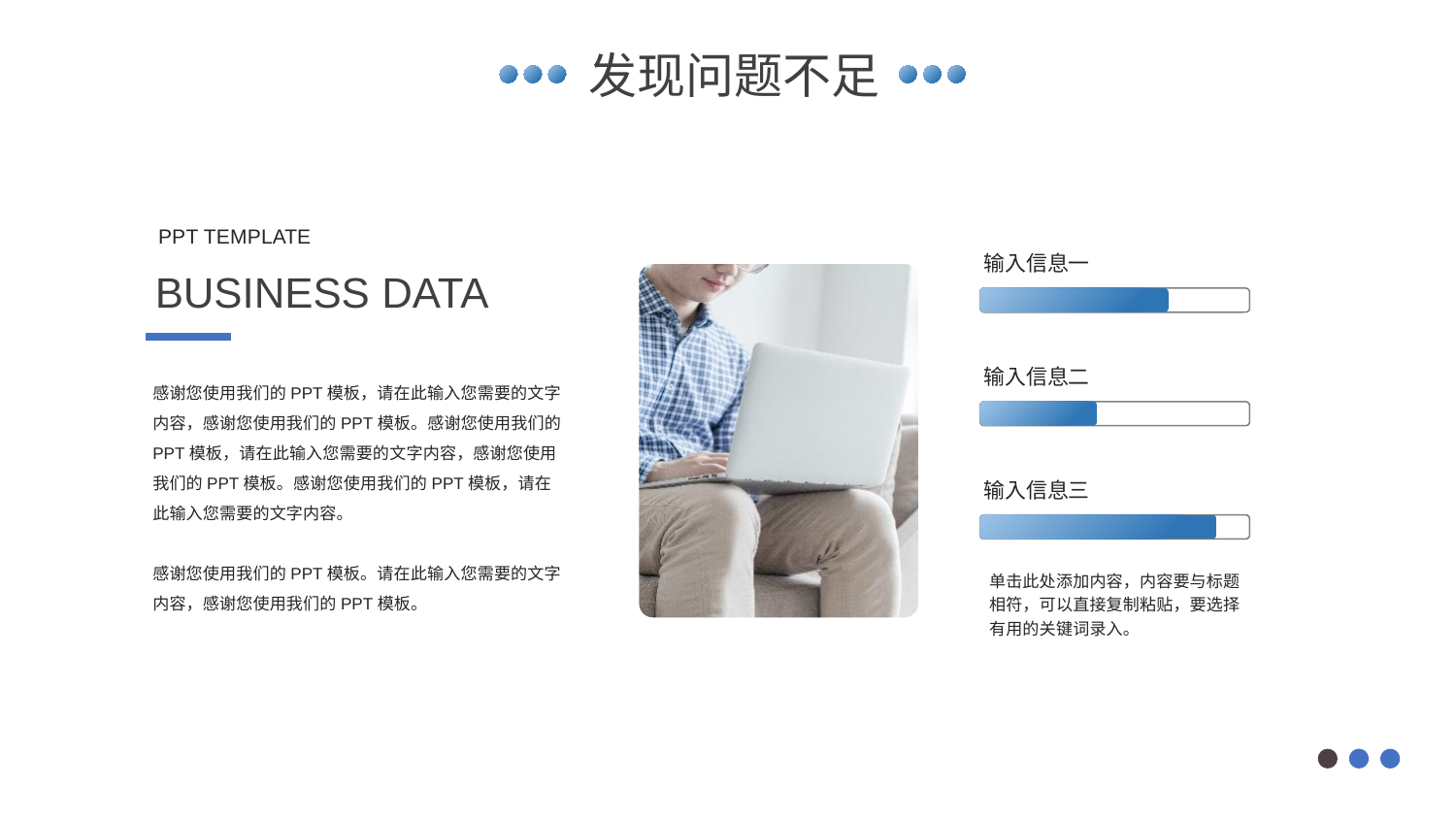

发现问题不足

PPT TEMPLATE
输入信息一
BUSINESS DATA

输入信息二
感谢您使用我们的PPT模板，请在此输入您需要的文字内容，感谢您使用我们的PPT模板。感谢您使用我们的PPT模板，请在此输入您需要的文字内容，感谢您使用我们的PPT模板。感谢您使用我们的PPT模板，请在此输入您需要的文字内容。

感谢您使用我们的PPT模板。请在此输入您需要的文字内容，感谢您使用我们的PPT模板。

输入信息三

单击此处添加内容，内容要与标题相符，可以直接复制粘贴，要选择有用的关键词录入。